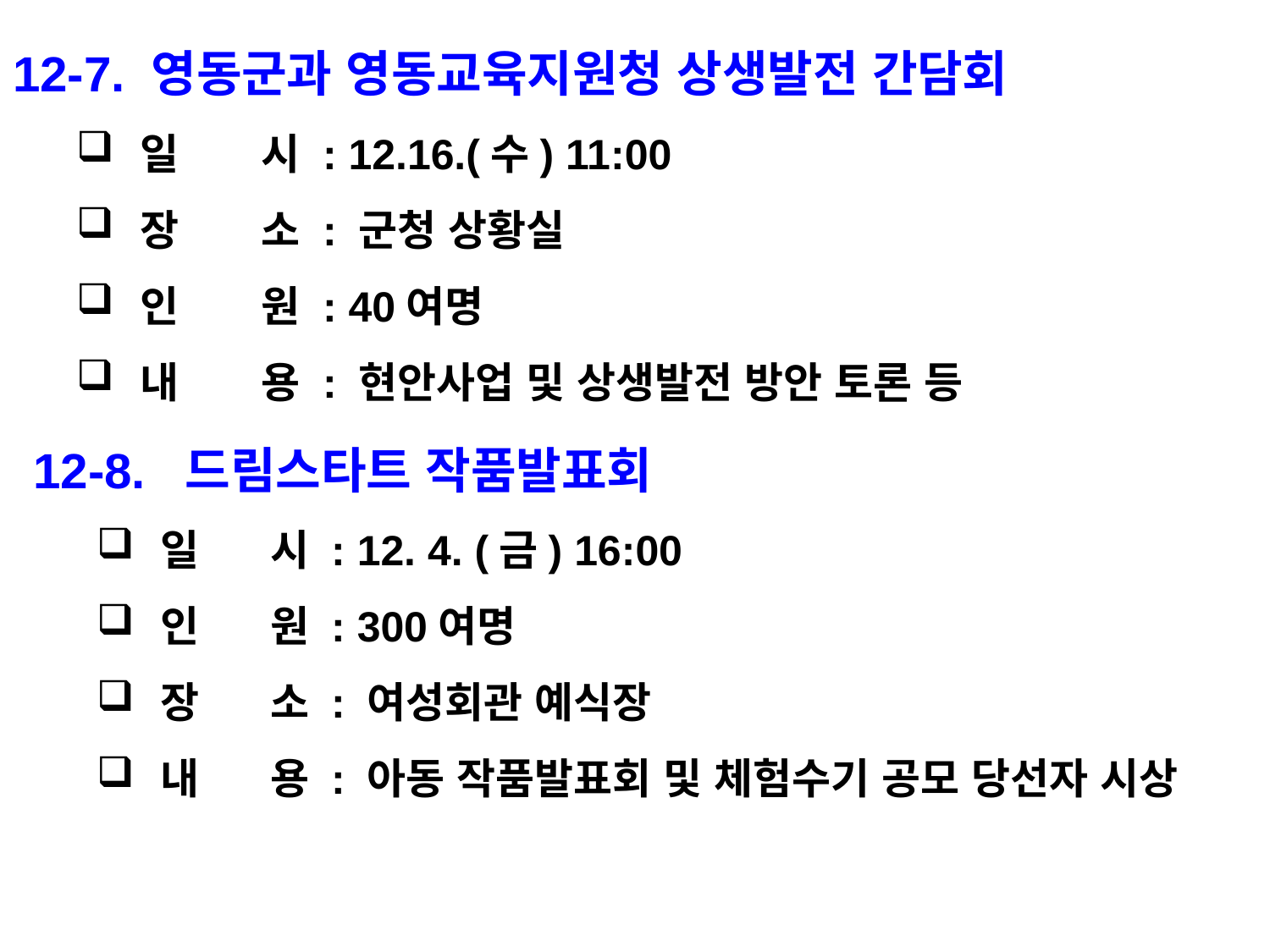

12-7. 영동군과 영동교육지원청 상생발전 간담회
일       시 : 12.16.(수) 11:00
장       소 : 군청 상황실
인       원 : 40여명
내       용 : 현안사업 및 상생발전 방안 토론 등

12-8.  드림스타트 작품발표회
일      시 : 12. 4. (금) 16:00
인      원 : 300여명
장      소 : 여성회관 예식장
내      용 : 아동 작품발표회 및 체험수기 공모 당선자 시상